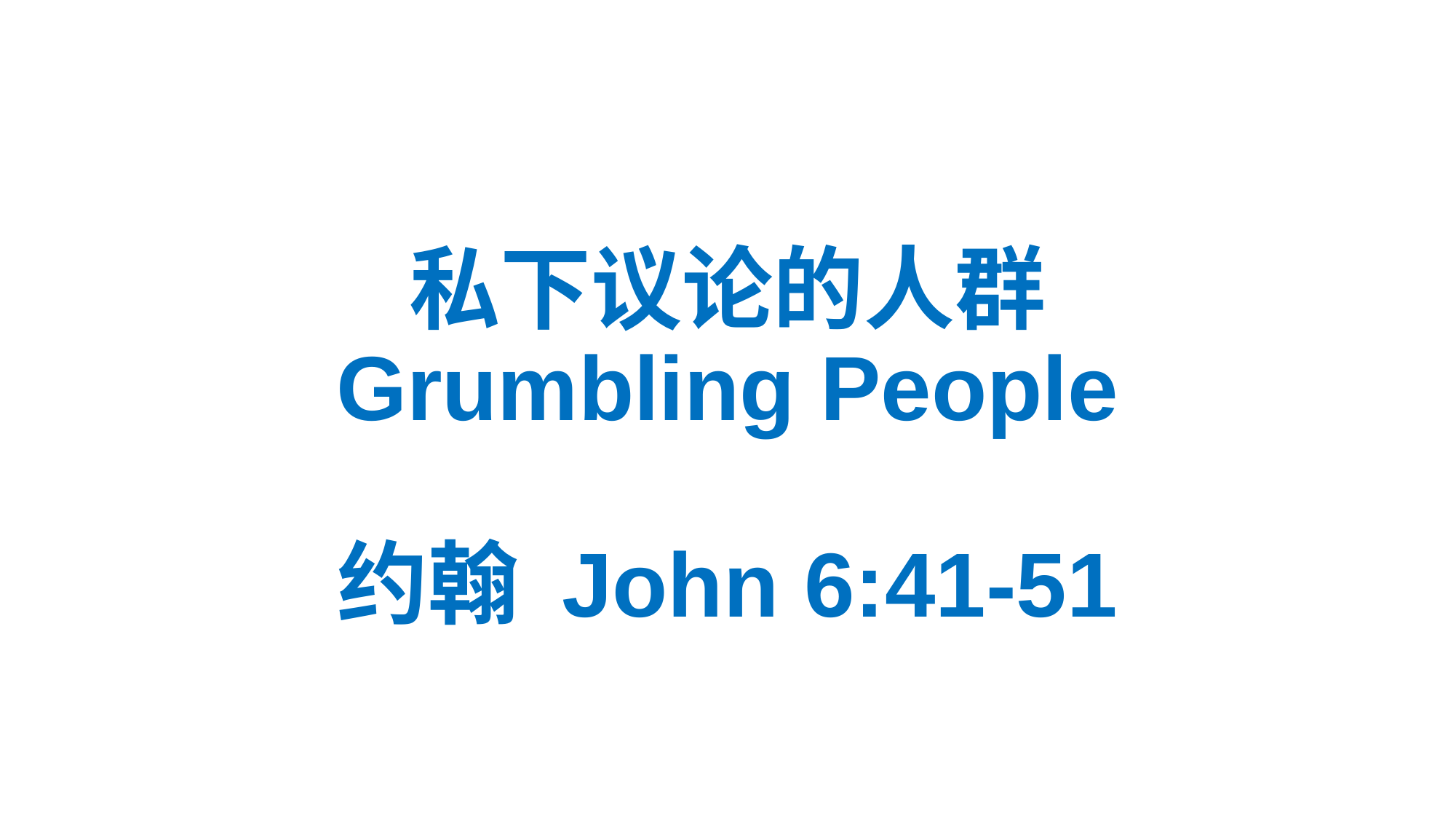

# 私下议论的人群 Grumbling People 约翰 John 6:41-51